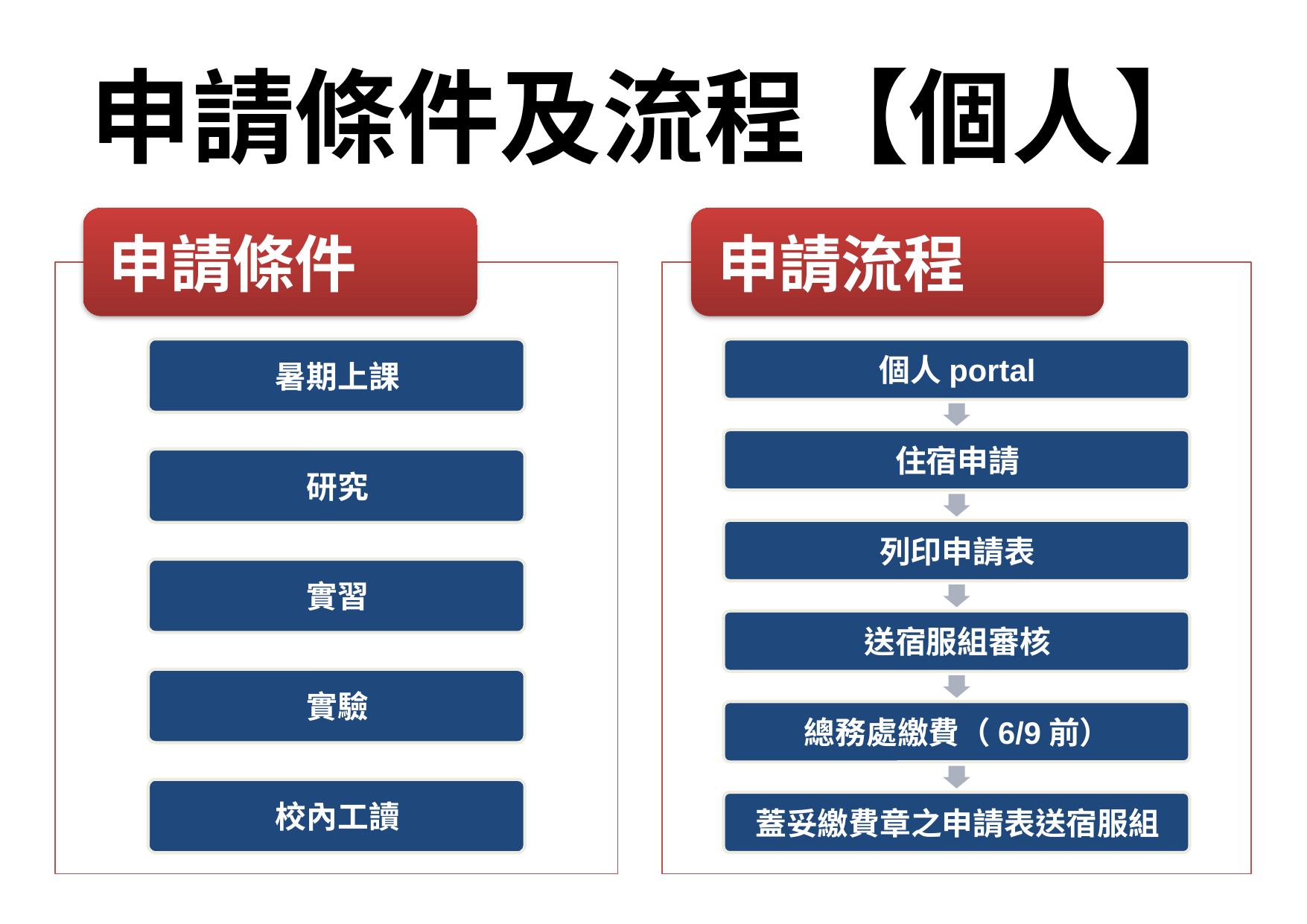

# 申請條件及流程【個人】

申請條件

申請流程
暑期上課

研究

實習

實驗

校內工讀
個人portal

住宿申請

列印申請表

送宿服組審核

總務處繳費（6/9前）

蓋妥繳費章之申請表送宿服組